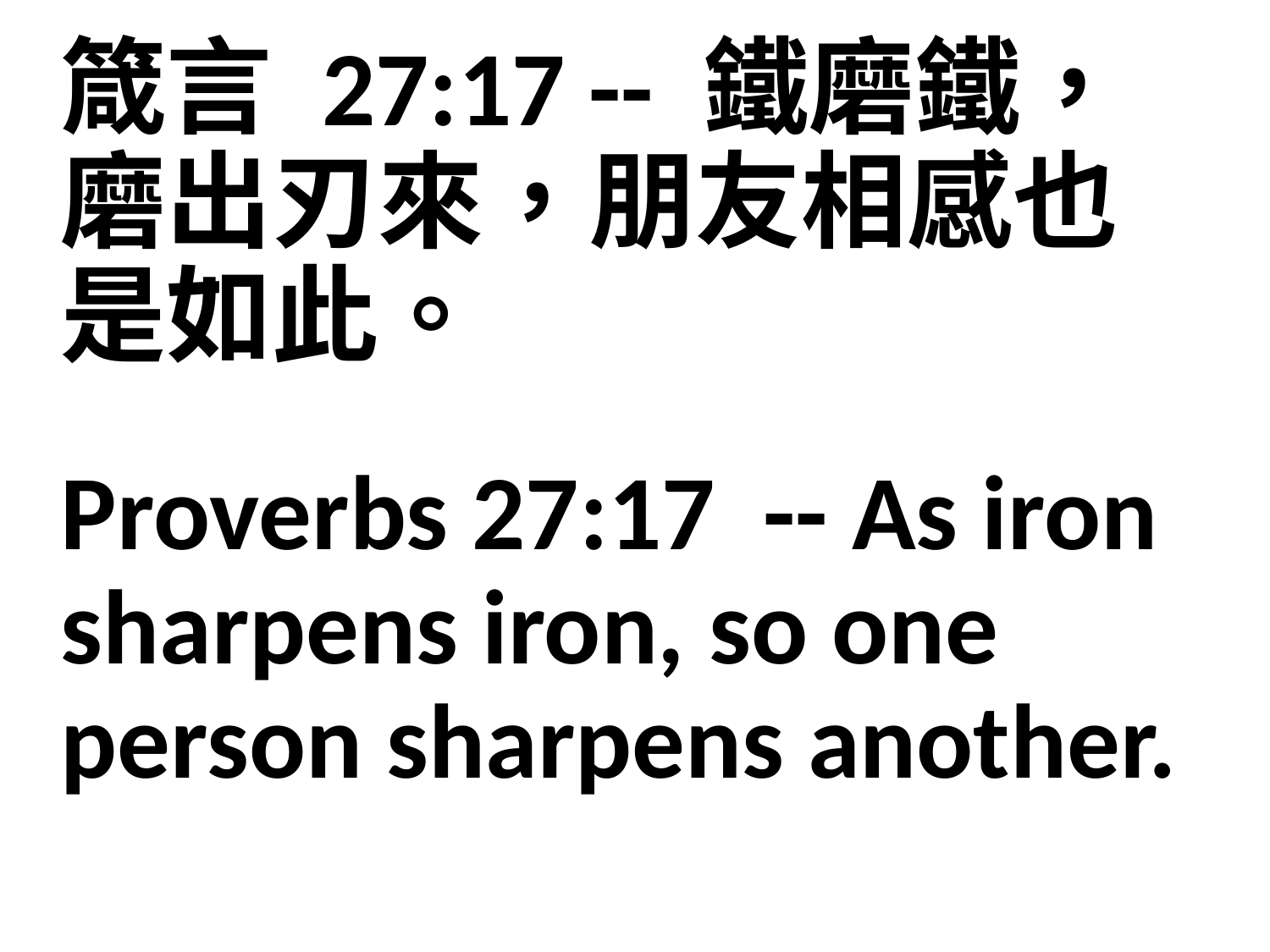

箴言 27:17 -- 鐵磨鐵，磨出刃來，朋友相感也是如此。

Proverbs 27:17  -- As iron sharpens iron, so one person sharpens another.